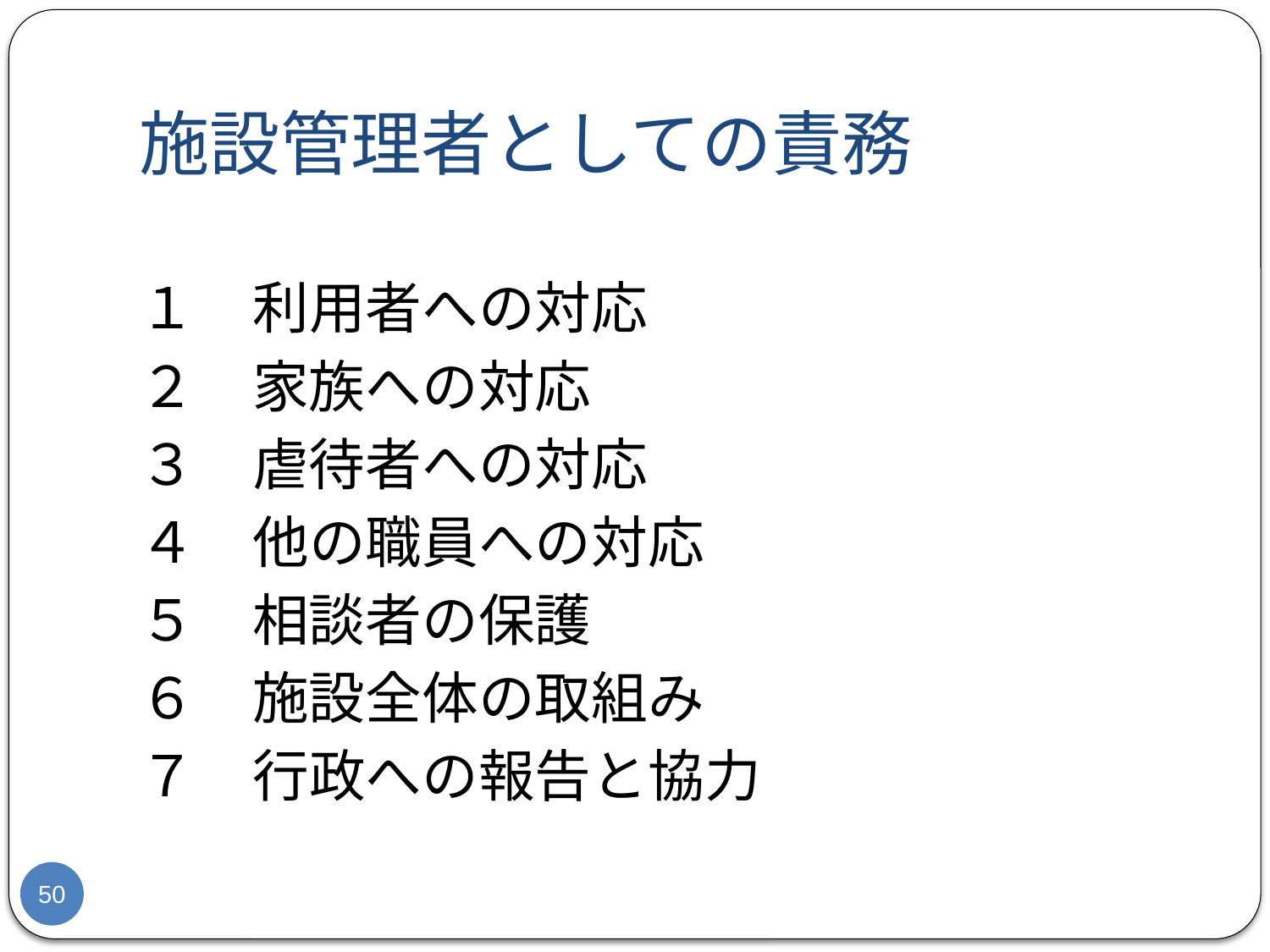

# 施設管理者としての責務

１　利用者への対応
２　家族への対応
３　虐待者への対応
４　他の職員への対応
５　相談者の保護
６　施設全体の取組み
７　行政への報告と協力

50